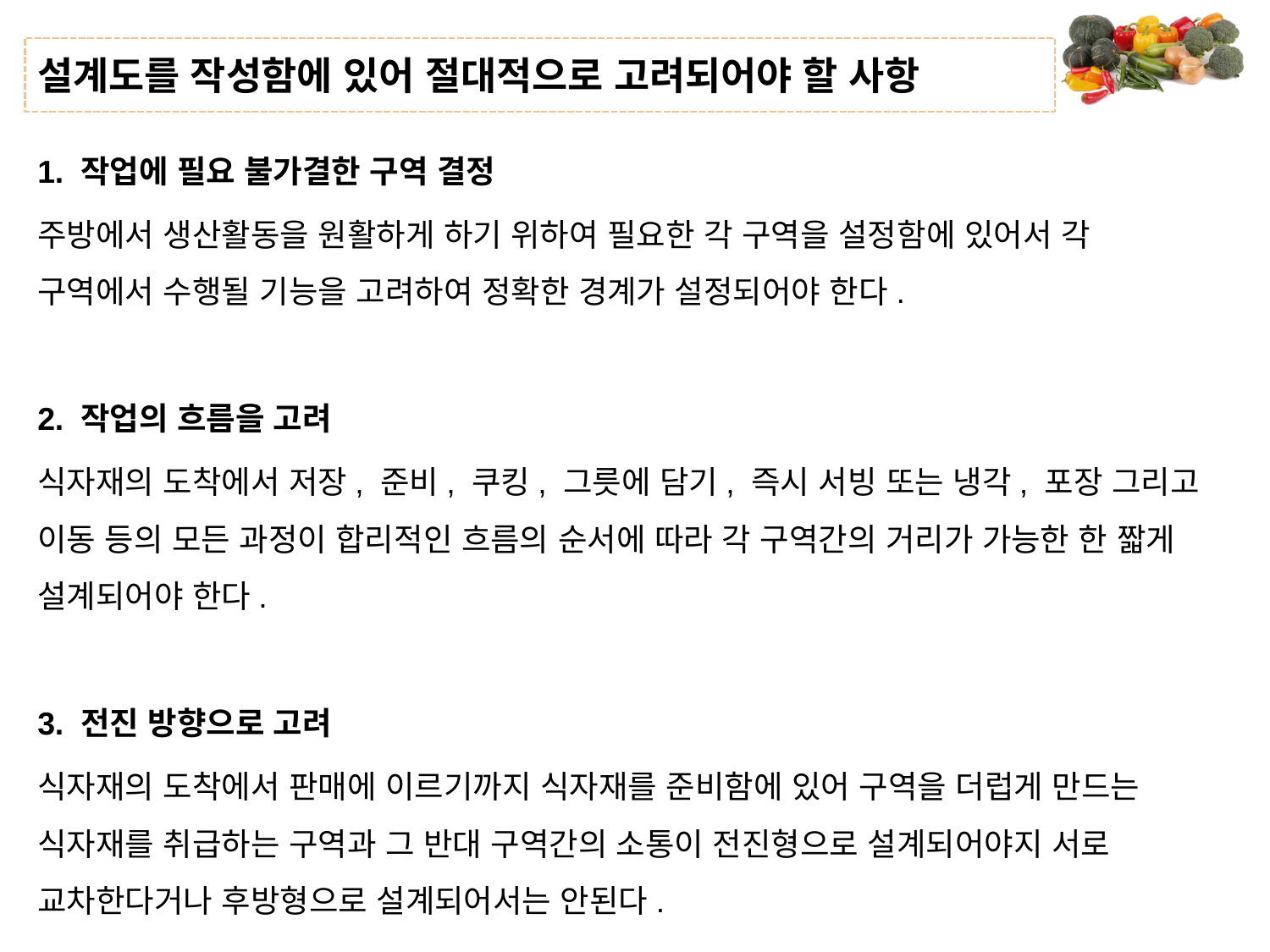

# 설계도를 작성함에 있어 절대적으로 고려되어야 할 사항
1. 작업에 필요 불가결한 구역 결정
주방에서 생산활동을 원활하게 하기 위하여 필요한 각 구역을 설정함에 있어서 각 구역에서 수행될 기능을 고려하여 정확한 경계가 설정되어야 한다.

2. 작업의 흐름을 고려
식자재의 도착에서 저장, 준비, 쿠킹, 그릇에 담기, 즉시 서빙 또는 냉각, 포장 그리고 이동 등의 모든 과정이 합리적인 흐름의 순서에 따라 각 구역간의 거리가 가능한 한 짧게 설계되어야 한다.

3. 전진 방향으로 고려
식자재의 도착에서 판매에 이르기까지 식자재를 준비함에 있어 구역을 더럽게 만드는 식자재를 취급하는 구역과 그 반대 구역간의 소통이 전진형으로 설계되어야지 서로 교차한다거나 후방형으로 설계되어서는 안된다.